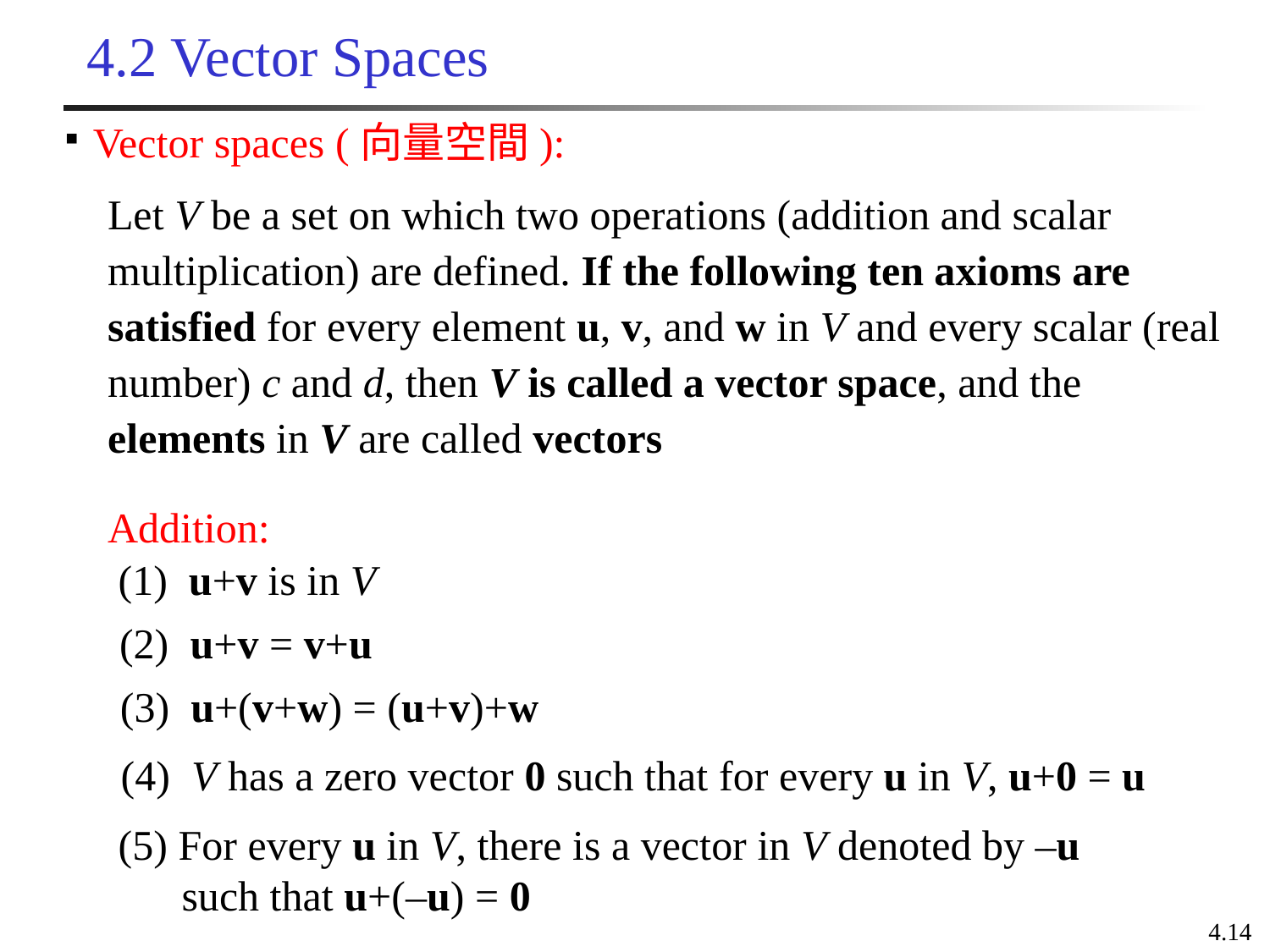

# 4.2 Vector Spaces
Vector spaces (向量空間):
Let V be a set on which two operations (addition and scalar multiplication) are defined. If the following ten axioms are satisfied for every element u, v, and w in V and every scalar (real number) c and d, then V is called a vector space, and the elements in V are called vectors
Addition:
(1)  u+v is in V
(2)  u+v = v+u
(3)  u+(v+w) = (u+v)+w
(4)  V has a zero vector 0 such that for every u in V, u+0 = u
(5) For every u in V, there is a vector in V denoted by –u
      such that u+(–u) = 0